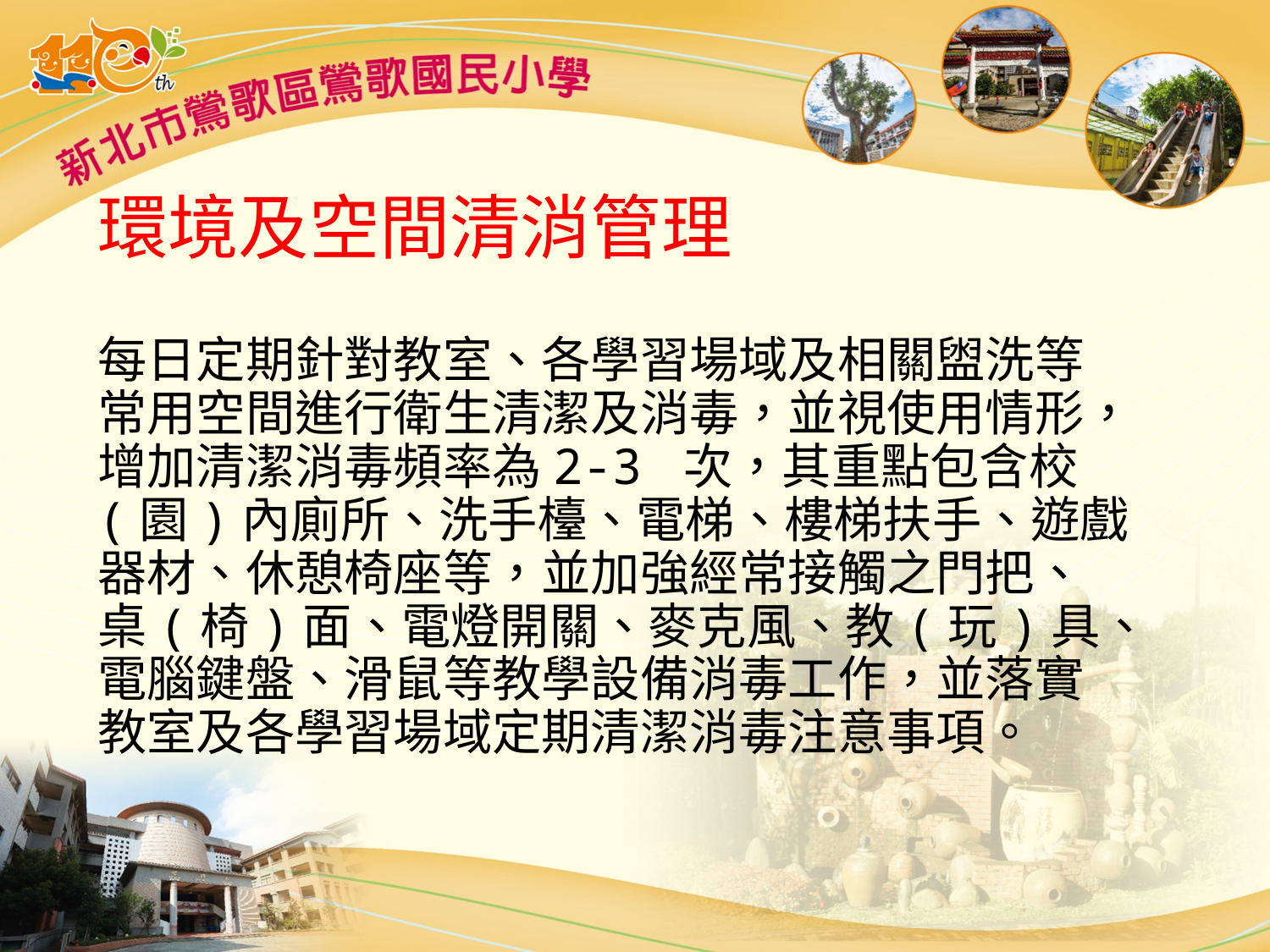

環境及空間清消管理

每日定期針對教室、各學習場域及相關盥洗等常用空間進行衛生清潔及消毒，並視使用情形，增加清潔消毒頻率為2-3 次，其重點包含校(園)內廁所、洗手檯、電梯、樓梯扶手、遊戲器材、休憩椅座等，並加強經常接觸之門把、桌(椅)面、電燈開關、麥克風、教(玩)具、電腦鍵盤、滑鼠等教學設備消毒工作，並落實教室及各學習場域定期清潔消毒注意事項。